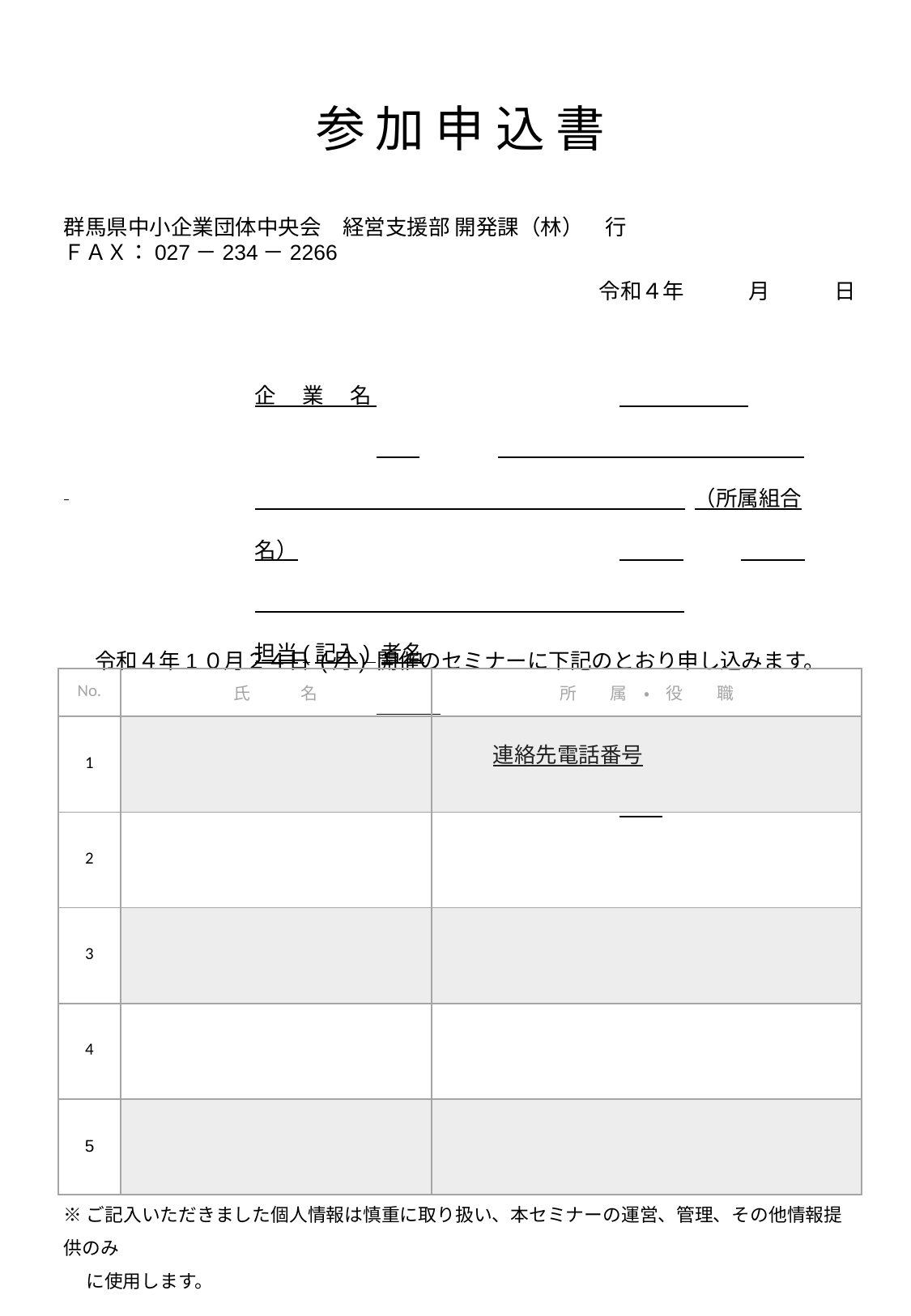

参 加 申 込 書

群馬県中小企業団体中央会　経営支援部 開発課（林）　行
ＦＡＸ：027－234－2266

令和４年　　　月　　　日

令和４年1０月２４日 (月) 開催のセミナーに下記のとおり申し込みます。

企　 業　 名 		　　　　　　	　　	                                                                　　　　　　　　　　　　　　　　　　           （所属組合名）
担当(記入) 者名				　　　　　　　　　　　　　　　　　　　　                                                    連絡先電話番号
| No. | 氏　　　名 | 所　　属　・　役　　職 |
| --- | --- | --- |
| 1 |  |  |
| 2 |  |  |
| 3 |  |  |
| 4 |  |  |
| 5 |  |  |
※ご記入いただきました個人情報は慎重に取り扱い、本セミナーの運営、管理、その他情報提供のみ
　 に使用します。